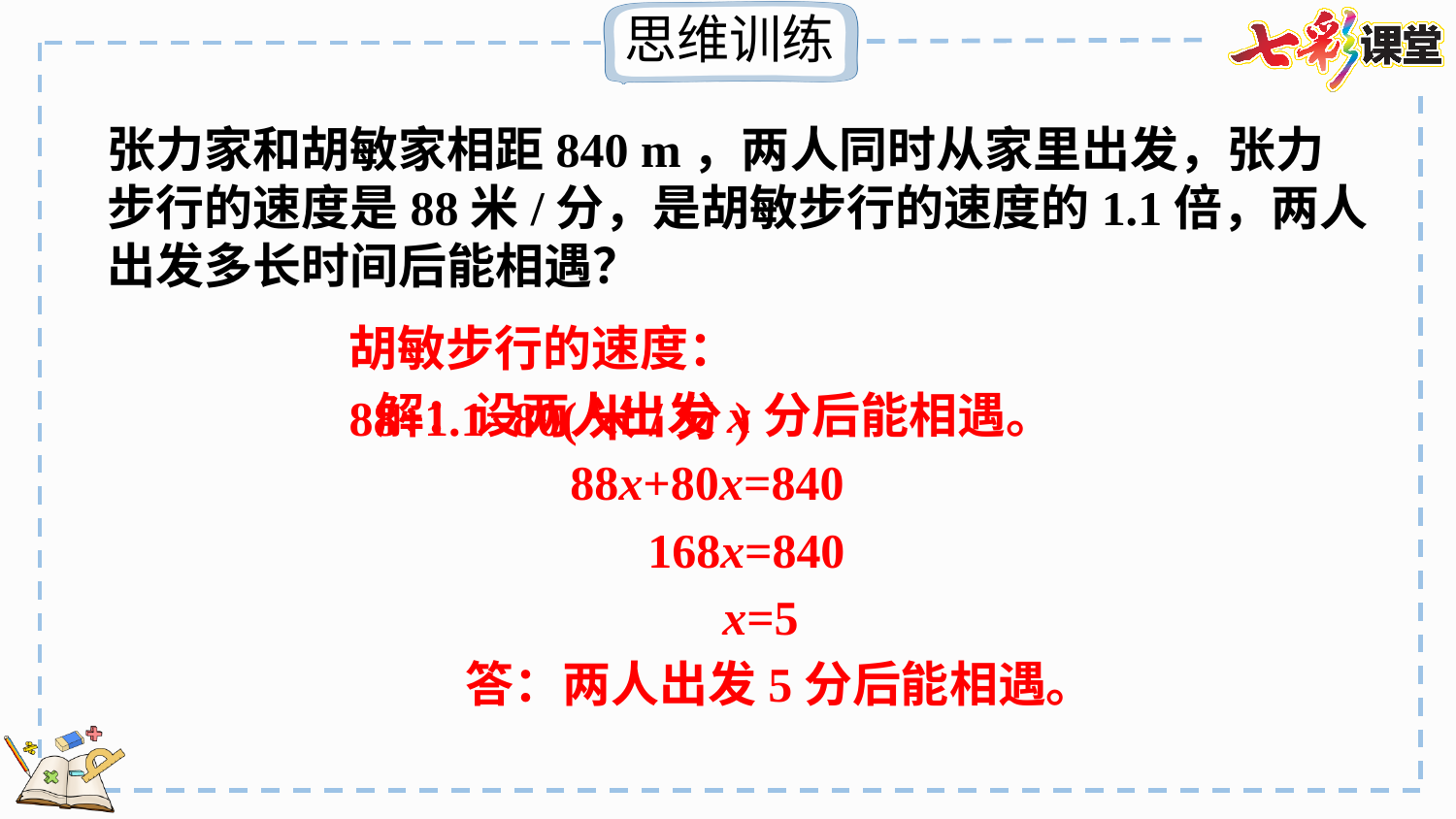

张力家和胡敏家相距840 m，两人同时从家里出发，张力步行的速度是88米/分，是胡敏步行的速度的1.1倍，两人出发多长时间后能相遇？
胡敏步行的速度：88÷1.1=80(米/分)
解：设两人出发x分后能相遇。
88x+80x=840
168x=840
x=5
答：两人出发5分后能相遇。